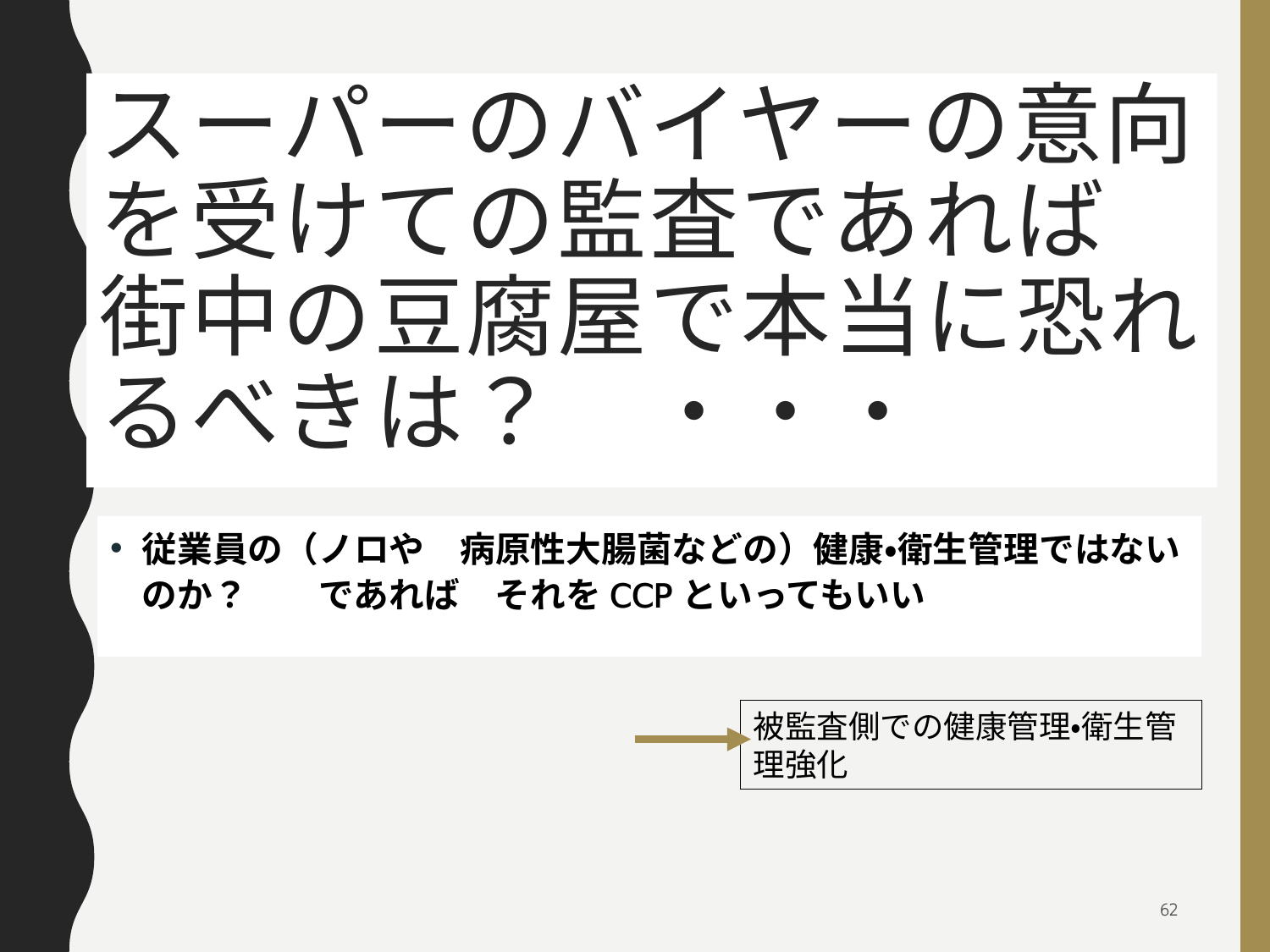

# スーパーのバイヤーの意向を受けての監査であれば　街中の豆腐屋で本当に恐れるべきは？　・・・
従業員の（ノロや　病原性大腸菌などの）健康・衛生管理ではないのか？　　であれば　それをCCPといってもいい
被監査側での健康管理・衛生管理強化
62